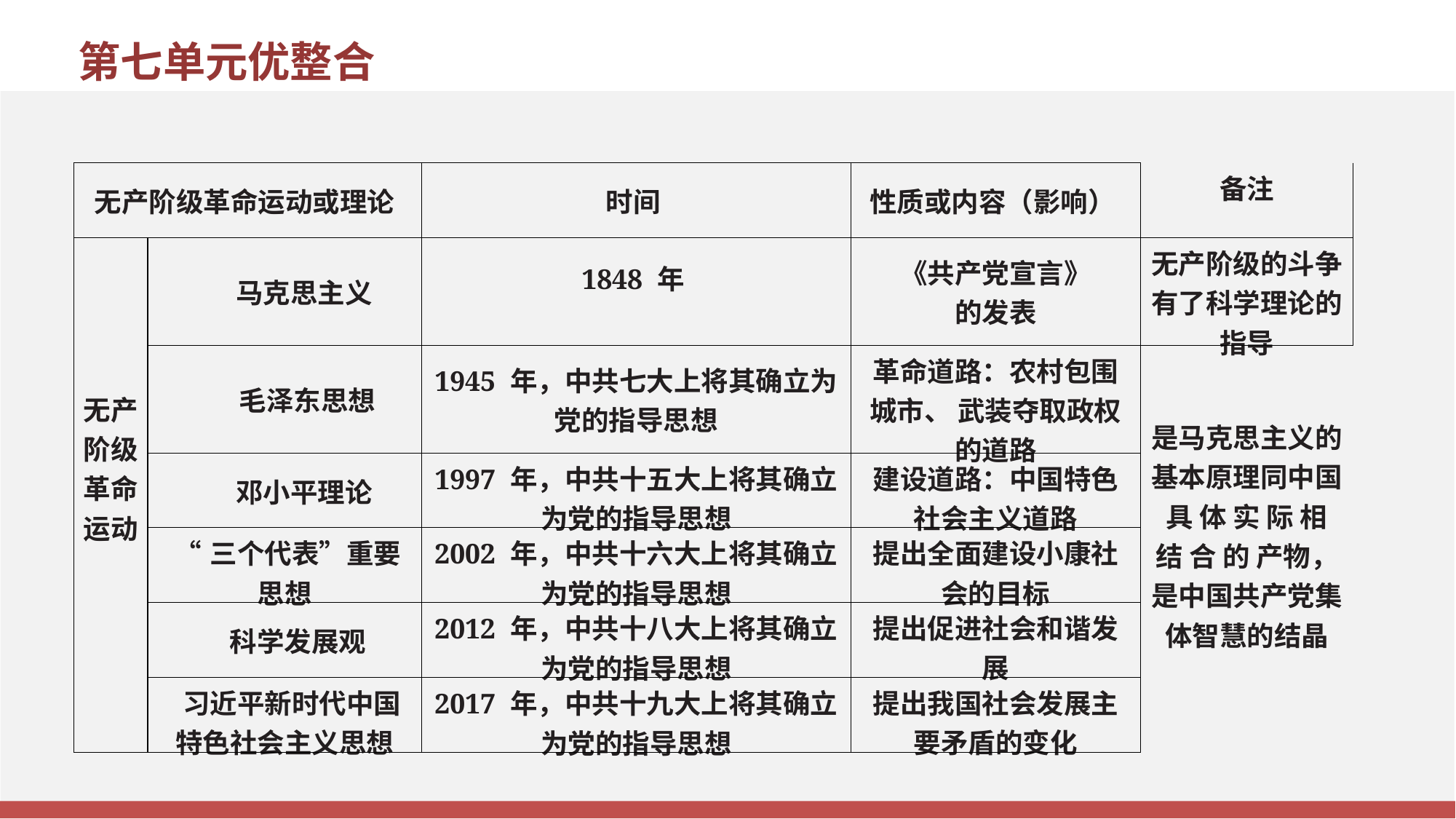

第七单元优整合

| 无产阶级革命运动或理论 |  | 时间 | 性质或内容（影响） | 备注 |
| --- | --- | --- | --- | --- |
| 无产 阶级 革命 运动 | 马克思主义 | 1848 年 | 《共产党宣言》 的发表 | 无产阶级的斗争有了科学理论的指导 |
|  | 毛泽东思想 | 1945 年，中共七大上将其确立为党的指导思想 | 革命道路：农村包围城市、 武装夺取政权的道路 | 是马克思主义的基本原理同中国 具 体 实 际 相 结 合 的 产物，是中国共产党集体智慧的结晶 |
|  | 邓小平理论 | 1997 年，中共十五大上将其确立为党的指导思想 | 建设道路：中国特色社会主义道路 |  |
|  | “三个代表”重要思想 | 2002 年，中共十六大上将其确立为党的指导思想 | 提出全面建设小康社会的目标 |  |
|  | 科学发展观 | 2012 年，中共十八大上将其确立为党的指导思想 | 提出促进社会和谐发展 |  |
|  | 习近平新时代中国特色社会主义思想 | 2017 年，中共十九大上将其确立为党的指导思想 | 提出我国社会发展主要矛盾的变化 |  |